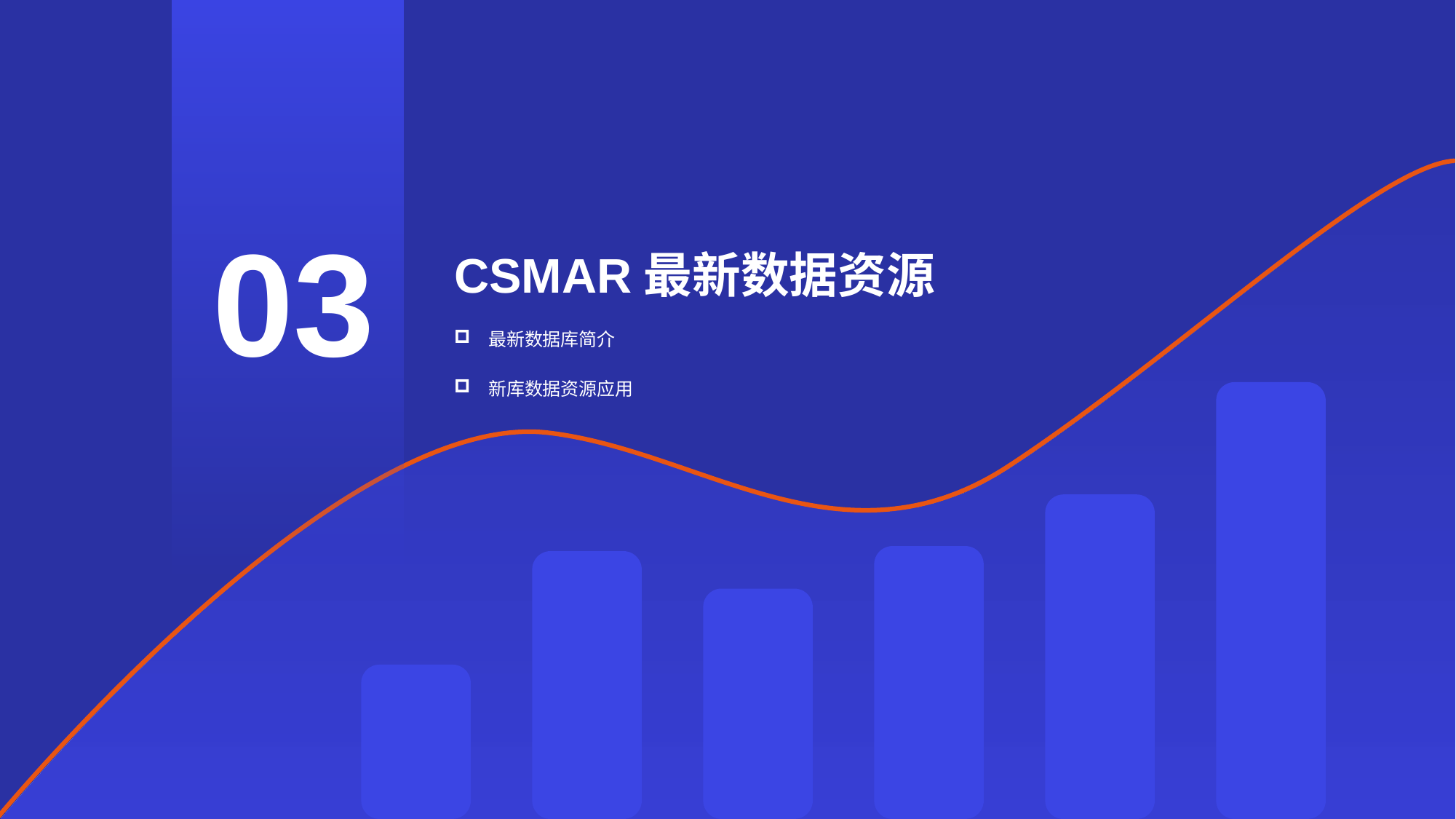

# CSMAR最新数据资源
0 3
最新数据库简介
新库数据资源应用
30